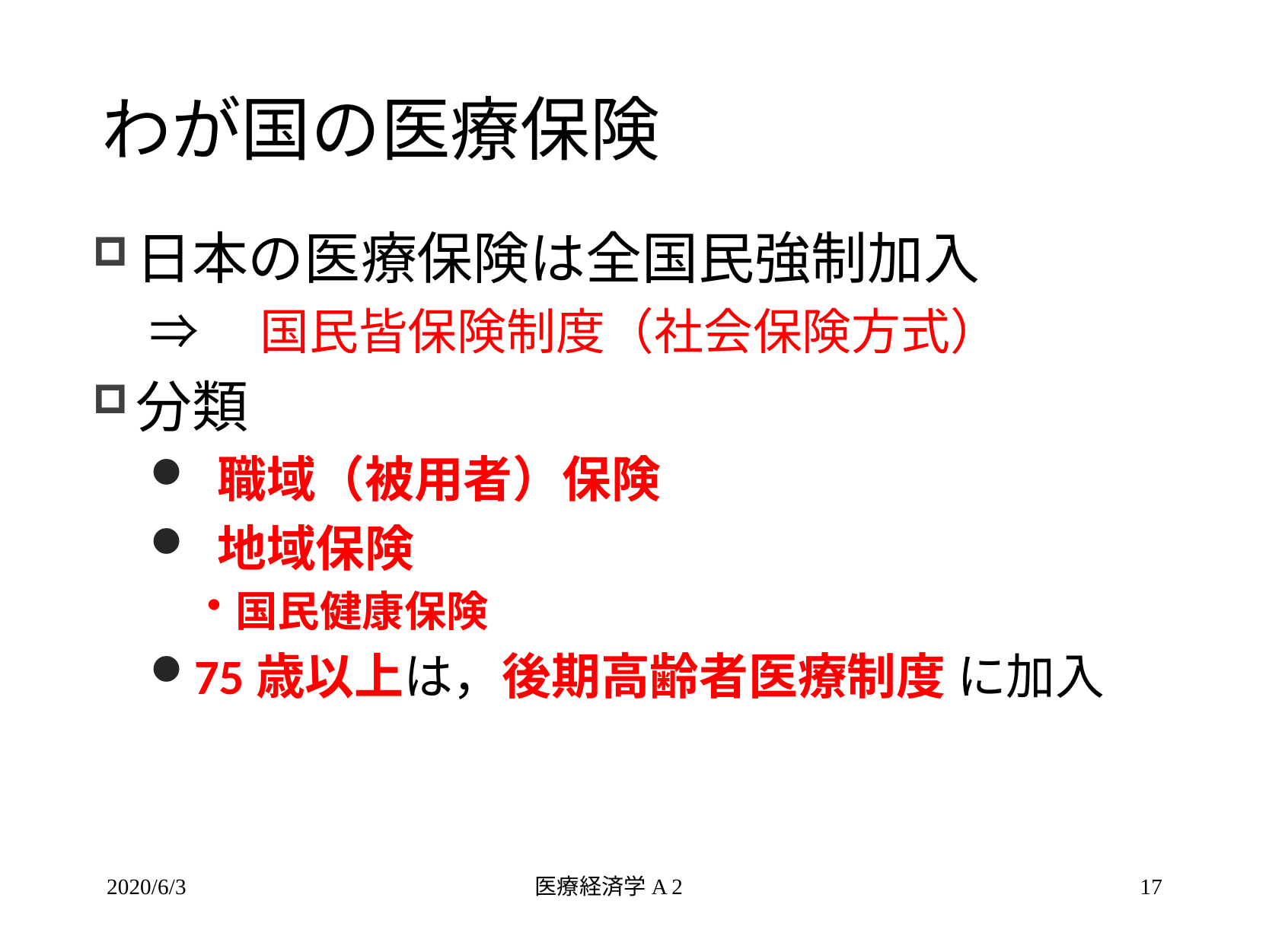

# わが国の医療保険
日本の医療保険は全国民強制加入
⇒　国民皆保険制度（社会保険方式）
分類
 職域（被用者）保険
 地域保険
国民健康保険
75歳以上は，後期高齢者医療制度 に加入

2020/6/3
医療経済学A 2
17